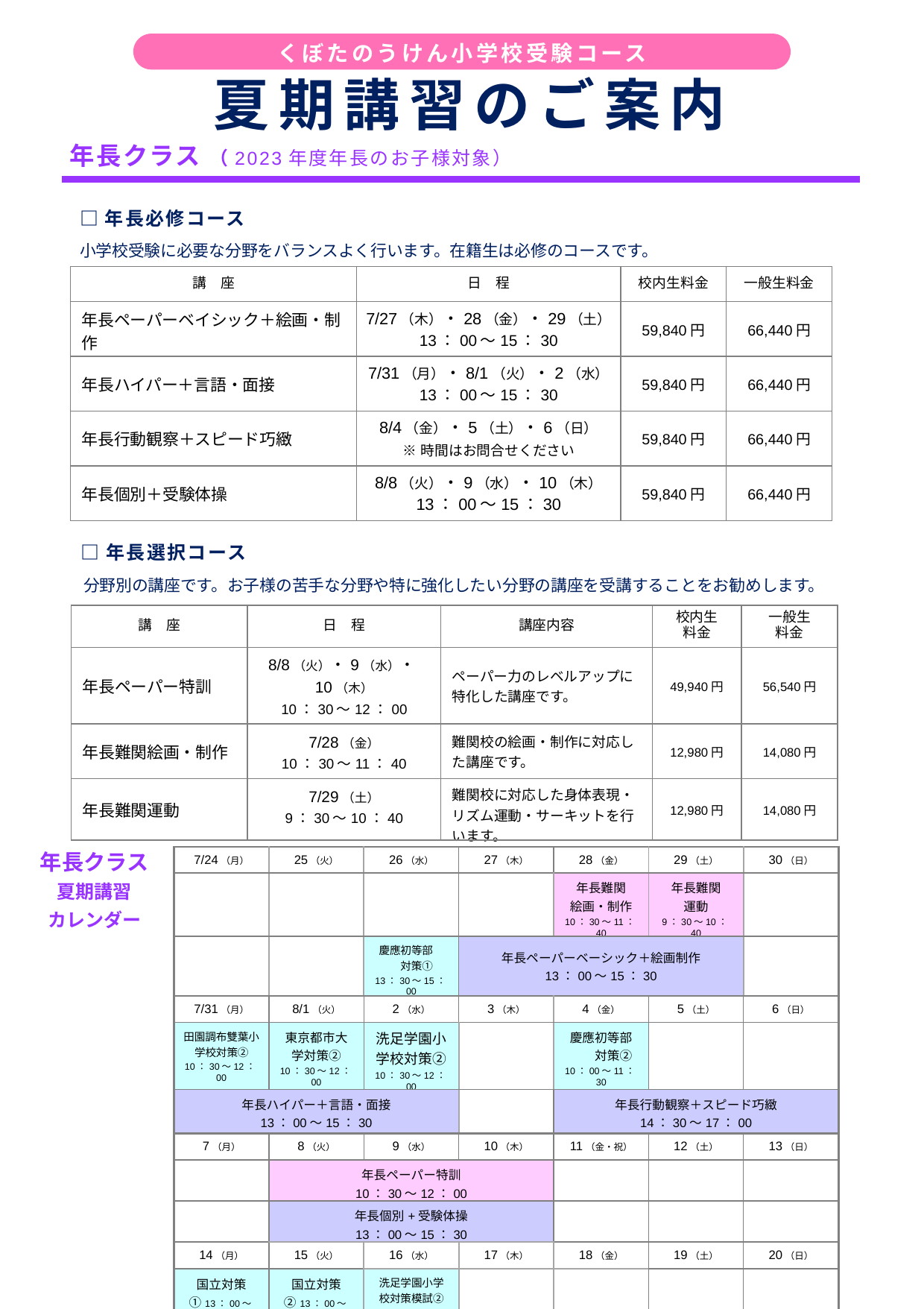

くぼたのうけん小学校受験コース
夏期講習のご案内
年長クラス （2023年度年長のお子様対象）
□年長必修コース
小学校受験に必要な分野をバランスよく行います。在籍生は必修のコースです。
| 講　座 | 日　程 | 校内生料金 | 一般生料金 |
| --- | --- | --- | --- |
| 年長ペーパーベイシック＋絵画・制作 | 7/27（木）・28（金）・29（土） 13：00～15：30 | 59,840円 | 66,440円 |
| 年長ハイパー＋言語・面接 | 7/31（月）・8/1（火）・2（水） 13：00～15：30 | 59,840円 | 66,440円 |
| 年長行動観察＋スピード巧緻 | 8/4（金）・5（土）・6（日） ※時間はお問合せください | 59,840円 | 66,440円 |
| 年長個別＋受験体操 | 8/8（火）・9（水）・10（木） 13：00～15：30 | 59,840円 | 66,440円 |
□年長選択コース
分野別の講座です。お子様の苦手な分野や特に強化したい分野の講座を受講することをお勧めします。
| 講　座 | 日　程 | 講座内容 | 校内生 料金 | 一般生 料金 |
| --- | --- | --- | --- | --- |
| 年長ペーパー特訓 | 8/8（火）・9（水）・10（木） 10：30～12：00 | ペーパー力のレベルアップに特化した講座です。 | 49,940円 | 56,540円 |
| 年長難関絵画・制作 | 7/28（金） 10：30～11：40 | 難関校の絵画・制作に対応した講座です。 | 12,980円 | 14,080円 |
| 年長難関運動 | 7/29（土） 9：30～10：40 | 難関校に対応した身体表現・リズム運動・サーキットを行います。 | 12,980円 | 14,080円 |
年長クラス
夏期講習
カレンダー
| 7/24（月） | 25（火） | 26（水） | 27（木） | 28（金） | 29（土） | 30（日） |
| --- | --- | --- | --- | --- | --- | --- |
|  |  |  |  | 年長難関 絵画・制作 10：30～11：40 | 年長難関 運動 9：30～10：40 |  |
|  |  | 慶應初等部　　対策① 13：30～15：00 | 年長ペーパーベーシック＋絵画制作 13：00～15：30 |  |  |  |
| 7/31（月） | 8/1（火） | 2（水） | 3（木） | 4（金） | 5（土） | 6（日） |
| 田園調布雙葉小学校対策② 10：30～12：00 | 東京都市大学対策② 10：30～12：00 | 洗足学園小学校対策② 10：30～12：00 |  | 慶應初等部　　対策② 10：00～11：30 |  |  |
| 年長ハイパー＋言語・面接 13：00～15：30 |  |  |  | 年長行動観察＋スピード巧緻 14：30～17：00 |  |  |
| 7（月） | 8（火） | 9（水） | 10（木） | 11（金・祝） | 12（土） | 13（日） |
|  | 年長ペーパー特訓 10：30～12：00 |  |  |  |  |  |
|  | 年長個別+受験体操 13：00～15：30 |  |  |  |  |  |
| 14（月） | 15（火） | 16（水） | 17（木） | 18（金） | 19（土） | 20（日） |
| 国立対策①13：00～15：00 | 国立対策②13：00～15：00 | 洗足学園小学校対策模試② 10：00～12：00 |  |  |  |  |